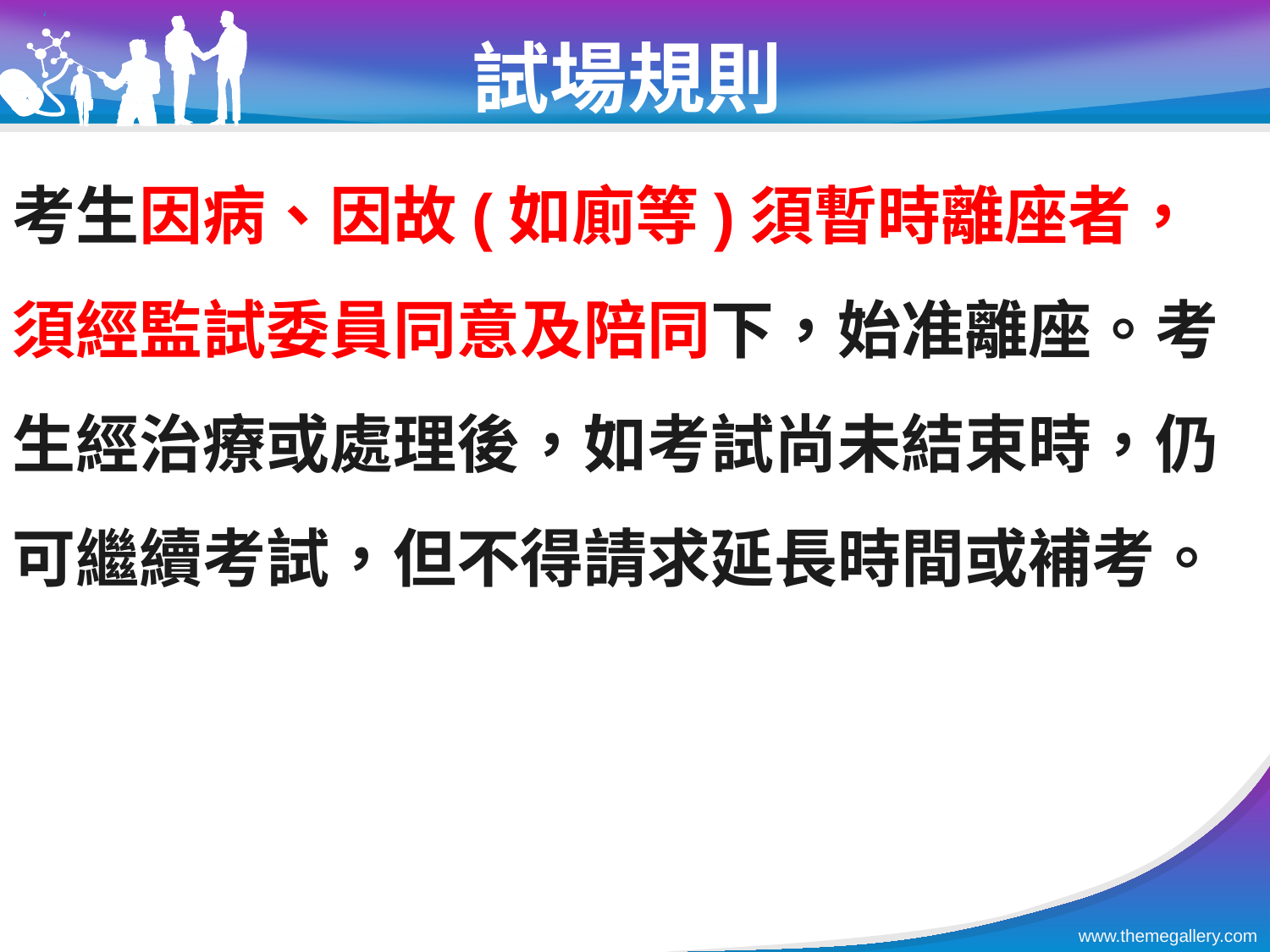

試場規則
考生因病、因故(如廁等)須暫時離座者，須經監試委員同意及陪同下，始准離座。考生經治療或處理後，如考試尚未結束時，仍可繼續考試，但不得請求延長時間或補考。